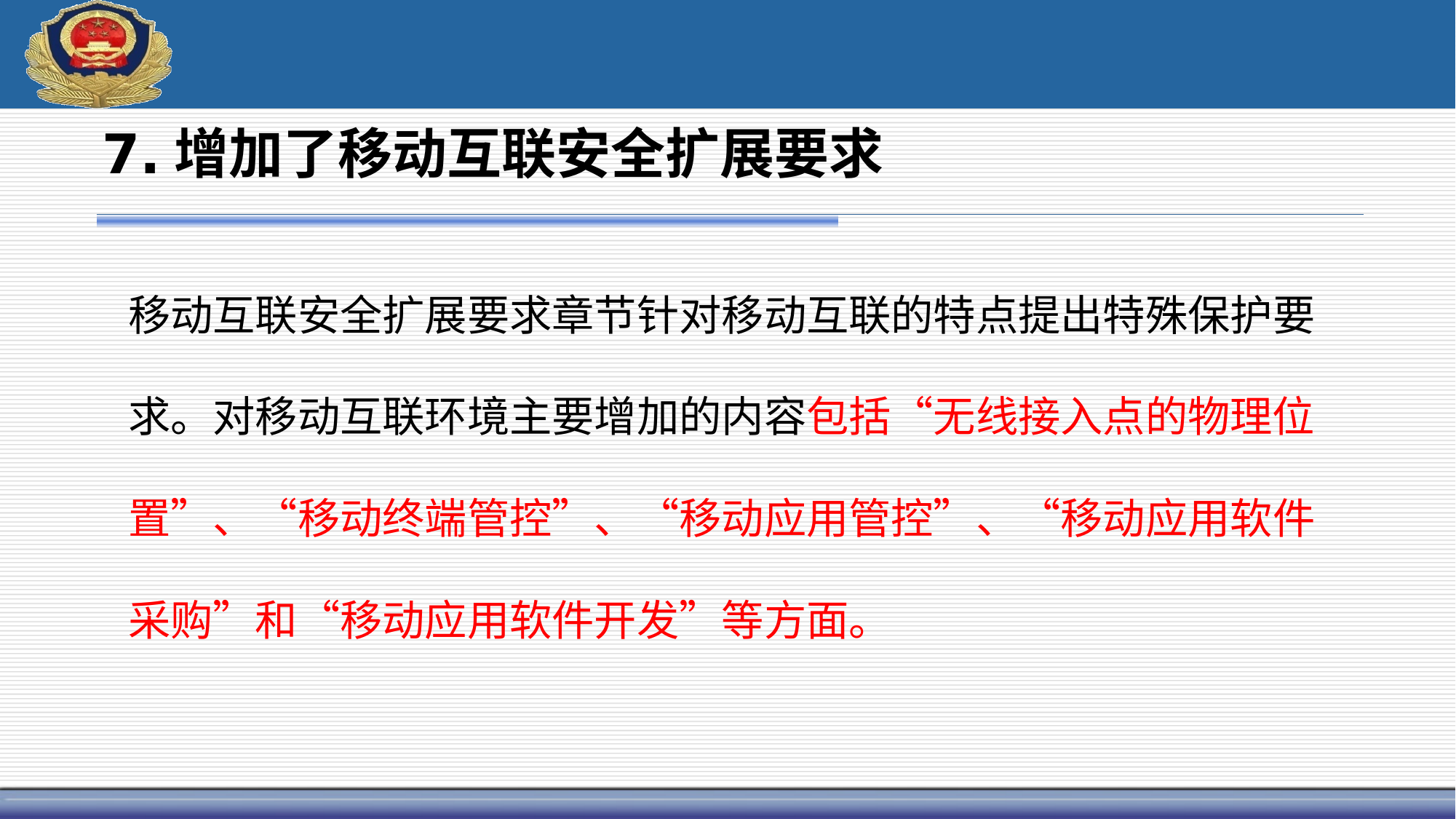

7.增加了移动互联安全扩展要求
移动互联安全扩展要求章节针对移动互联的特点提出特殊保护要求。对移动互联环境主要增加的内容包括“无线接入点的物理位置”、“移动终端管控”、“移动应用管控”、“移动应用软件采购”和“移动应用软件开发”等方面。

25